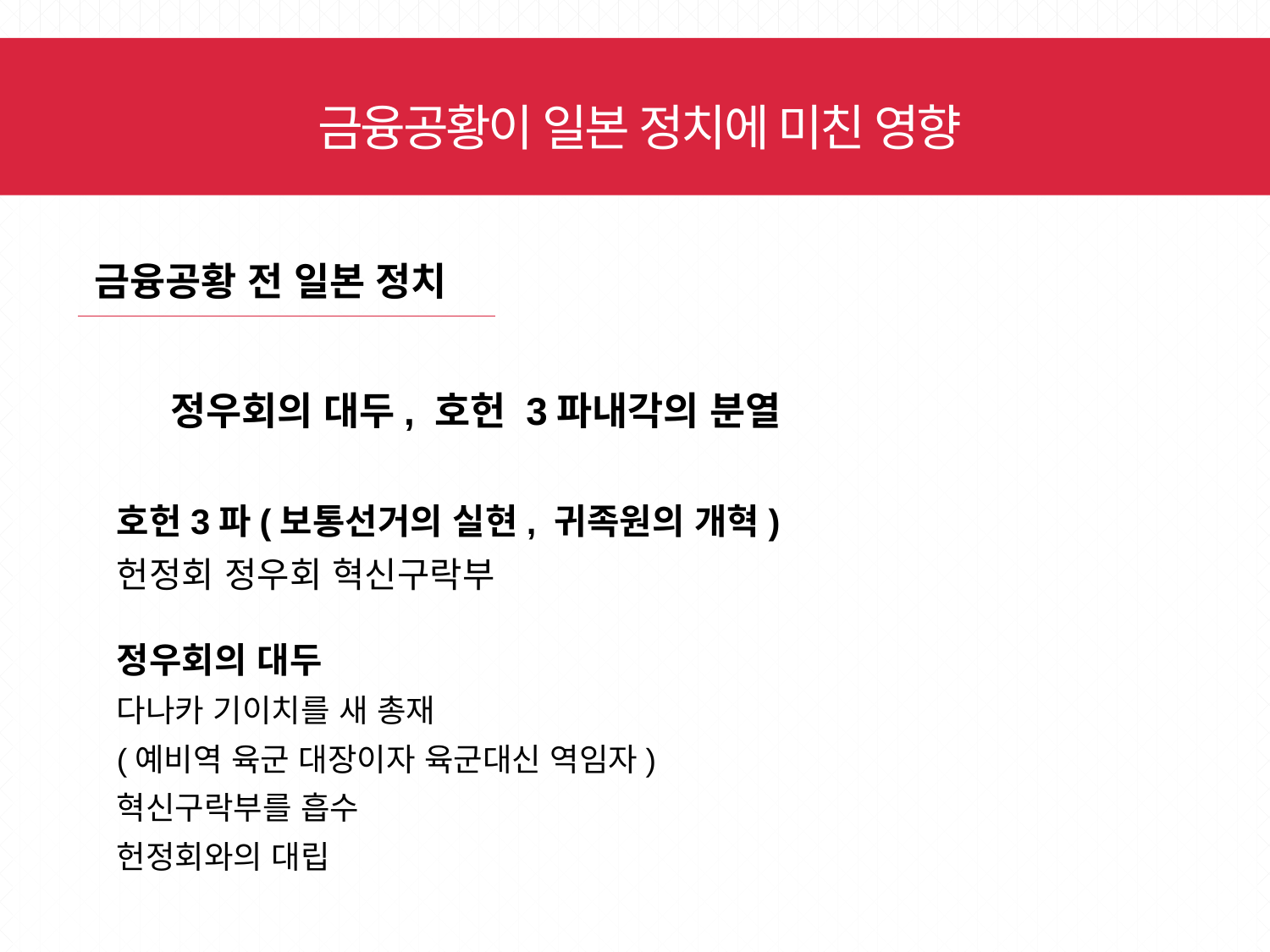

금융공황이 일본 정치에 미친 영향

금융공황 전 일본 정치

정우회의 대두, 호헌 3파내각의 분열
호헌3파(보통선거의 실현, 귀족원의 개혁)
헌정회 정우회 혁신구락부

정우회의 대두
다나카 기이치를 새 총재
(예비역 육군 대장이자 육군대신 역임자)
혁신구락부를 흡수
헌정회와의 대립